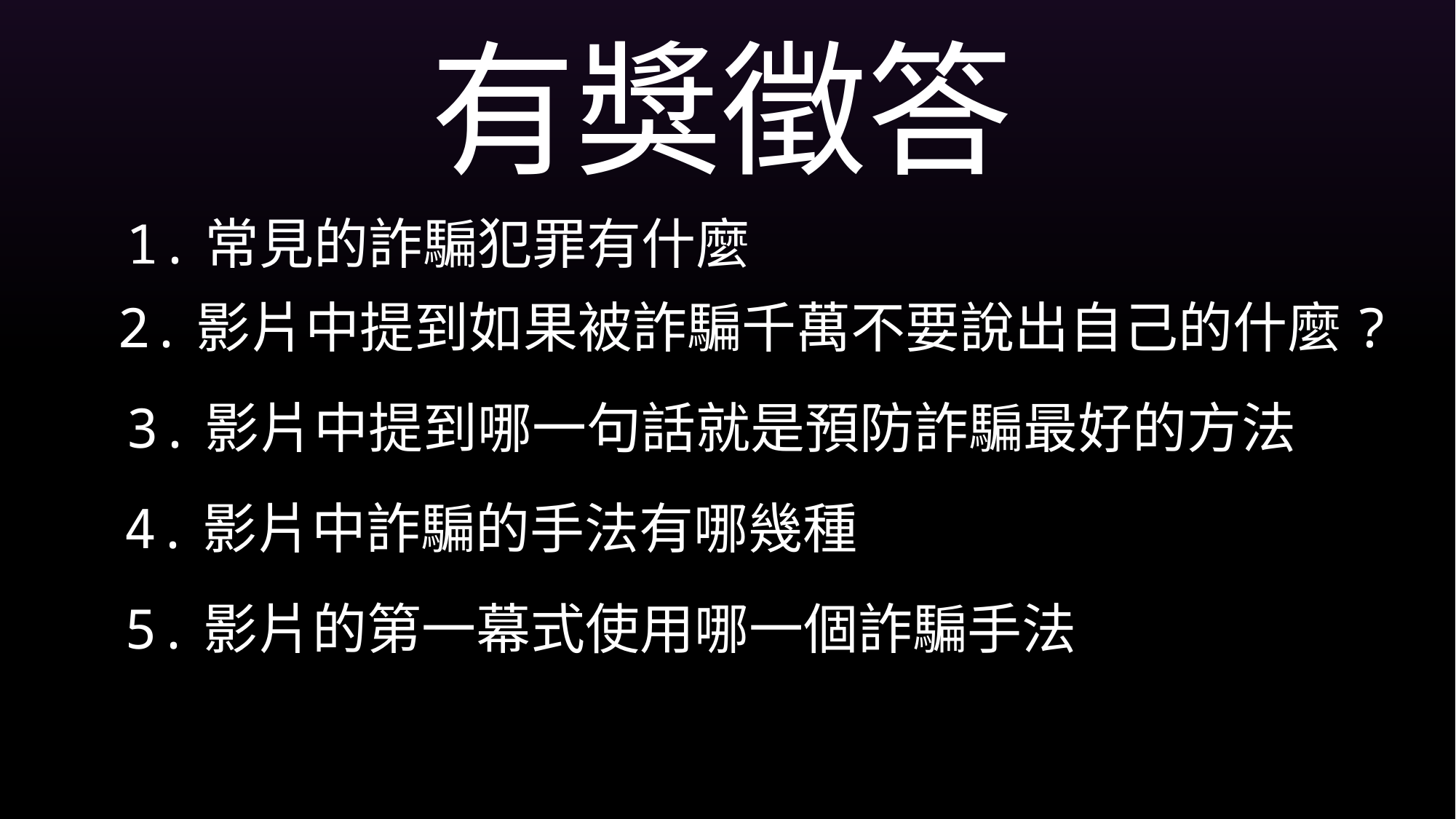

有獎徵答
1.常見的詐騙犯罪有什麼
2.影片中提到如果被詐騙千萬不要說出自己的什麼?
3.影片中提到哪一句話就是預防詐騙最好的方法
4.影片中詐騙的手法有哪幾種
5.影片的第一幕式使用哪一個詐騙手法